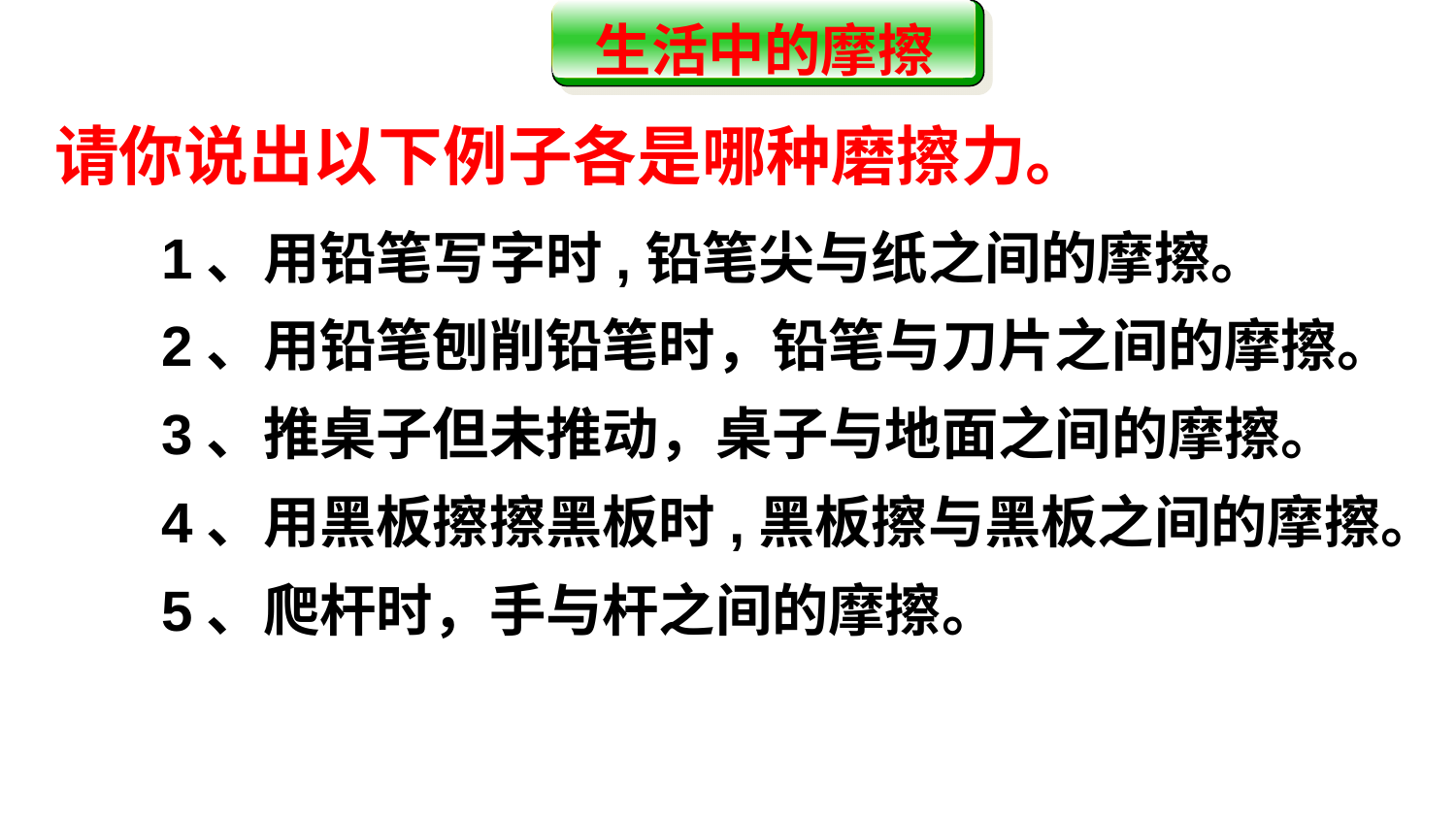

生活中的摩擦
请你说出以下例子各是哪种磨擦力。
1、用铅笔写字时,铅笔尖与纸之间的摩擦。
2、用铅笔刨削铅笔时，铅笔与刀片之间的摩擦。
3、推桌子但未推动，桌子与地面之间的摩擦。
4、用黑板擦擦黑板时,黑板擦与黑板之间的摩擦。
5、爬杆时，手与杆之间的摩擦。